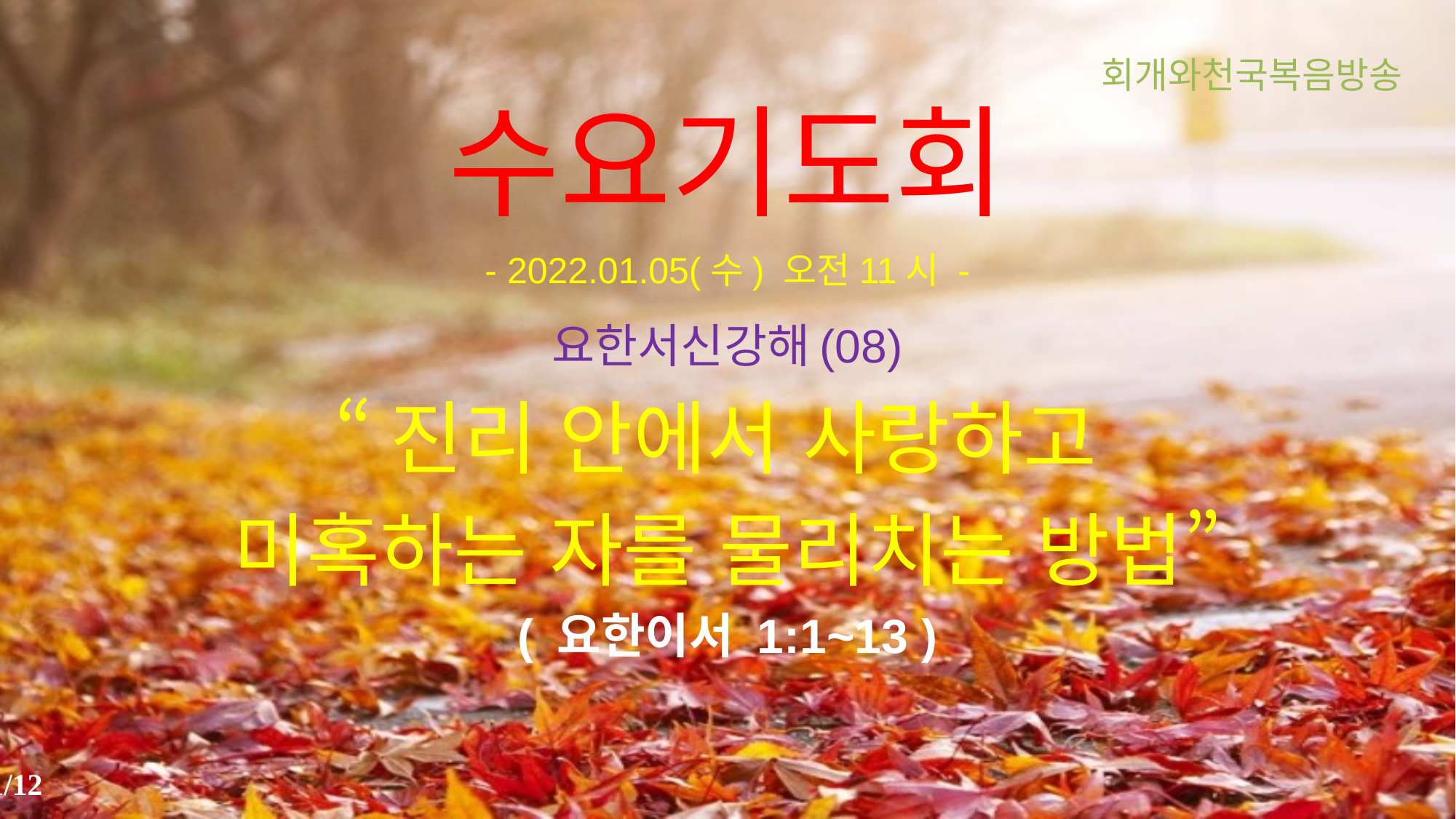

회개와천국복음방송
# 수요기도회
- 2022.01.05(수) 오전11시 -
요한서신강해(08)
“진리 안에서 사랑하고
미혹하는 자를 물리치는 방법”
( 요한이서 1:1~13 )